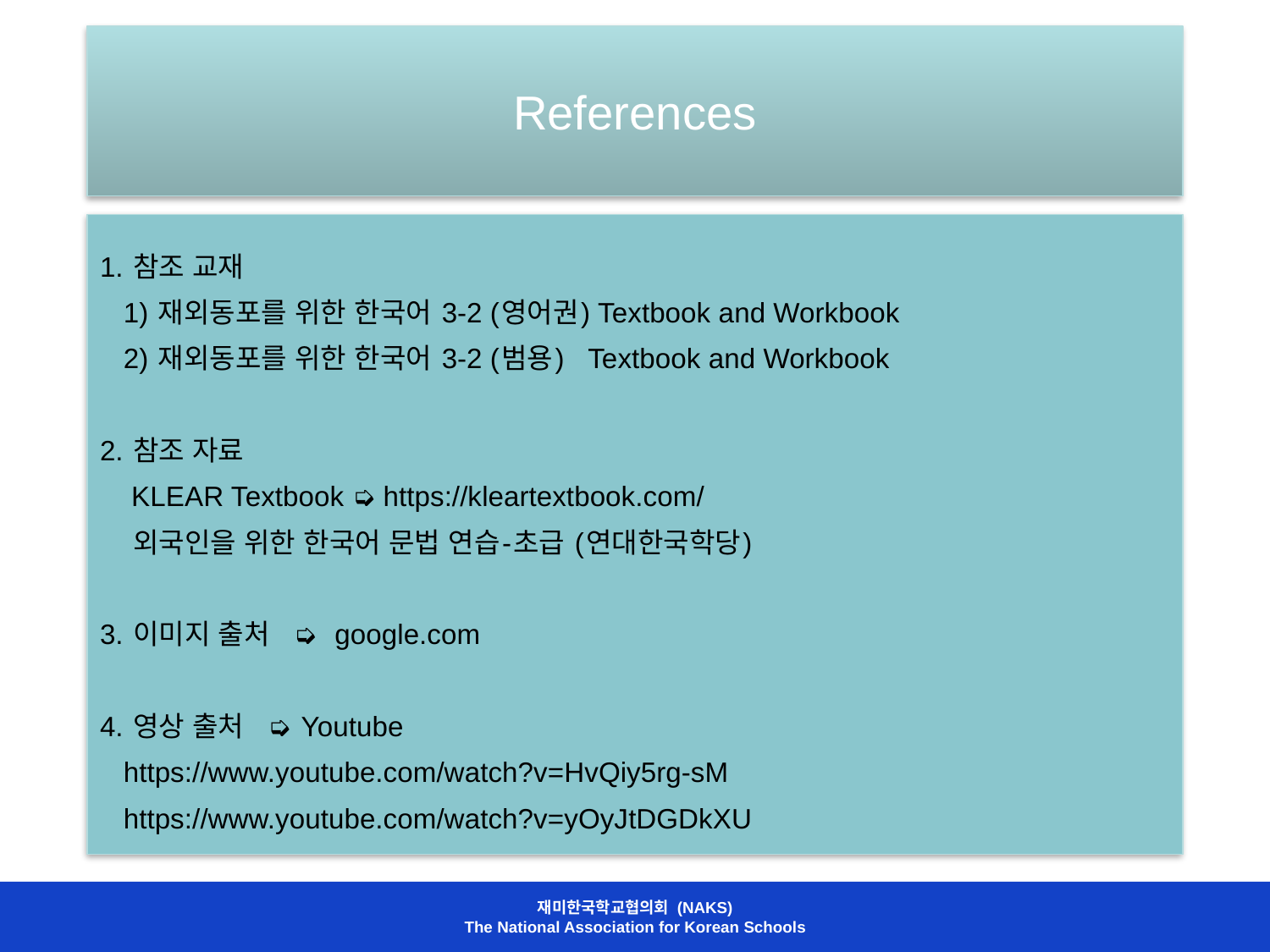

# References

1. 참조 교재
   1) 재외동포를 위한 한국어 3-2 (영어권) Textbook and Workbook
   2) 재외동포를 위한 한국어 3-2 (범용)   Textbook and Workbook

2. 참조 자료
    KLEAR Textbook ➭ https://kleartextbook.com/
    외국인을 위한 한국어 문법 연습-초급 (연대한국학당)

3. 이미지 출처   ➭  google.com

4. 영상 출처   ➭ Youtube
   https://www.youtube.com/watch?v=HvQiy5rg-sM
   https://www.youtube.com/watch?v=yOyJtDGDkXU
재미한국학교협의회 (NAKS)
The National Association for Korean Schools